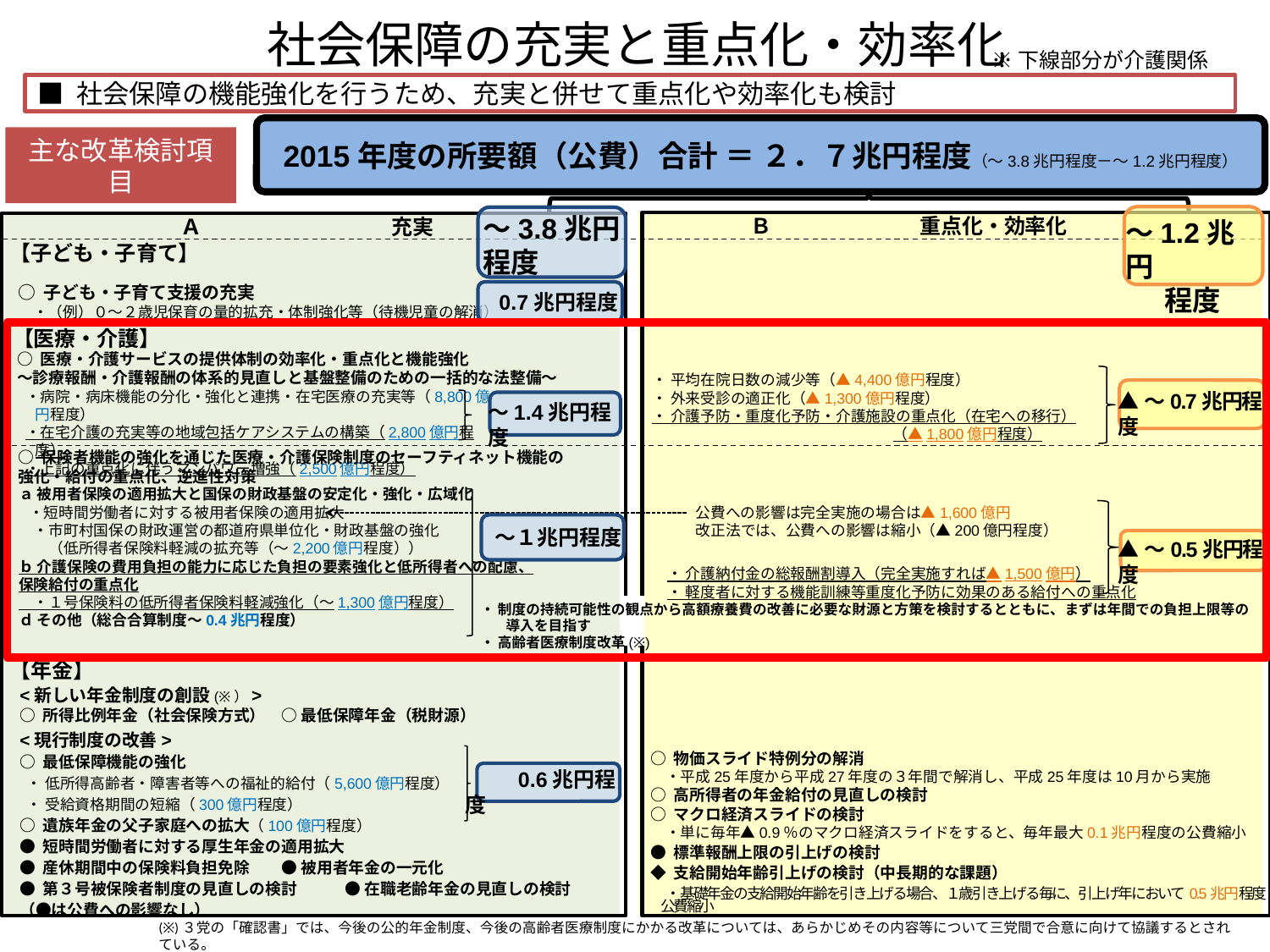

社会保障の充実と重点化・効率化
※下線部分が介護関係
■ 社会保障の機能強化を行うため、充実と併せて重点化や効率化も検討
2015年度の所要額（公費）合計 ＝ ２．７兆円程度（～3.8兆円程度－～1.2兆円程度）
主な改革検討項目
～3.8兆円程度

Ｂ　　　　　　　重点化・効率化
Ａ　　　　　　　　　充実
～1.2兆円
程度

【子ども・子育て】
○ 子ども・子育て支援の充実
　・（例）０～２歳児保育の量的拡充・体制強化等（待機児童の解消）

  0.7兆円程度
【医療・介護】

○ 医療・介護サービスの提供体制の効率化・重点化と機能強化
～診療報酬・介護報酬の体系的見直しと基盤整備のための一括的な法整備～
・ 平均在院日数の減少等（▲4,400億円程度）
・ 外来受診の適正化（▲1,300億円程度）
・ 介護予防・重度化予防・介護施設の重点化（在宅への移行）
                                                                      （▲1,800億円程度）

▲～0.7兆円程度
・病院・病床機能の分化・強化と連携・在宅医療の充実等（8,800億円程度）
・在宅介護の充実等の地域包括ケアシステムの構築（2,800億円程度）
・上記の重点化に伴うマンパワー増強（2,500億円程度）

～1.4兆円程度
○ 保険者機能の強化を通じた医療・介護保険制度のセーフティネット機能の
強化・給付の重点化、逆進性対策
ａ 被用者保険の適用拡大と国保の財政基盤の安定化・強化・広域化
  ・短時間労働者に対する被用者保険の適用拡大
　・市町村国保の財政運営の都道府県単位化・財政基盤の強化
　　（低所得者保険料軽減の拡充等（～2,200億円程度））
ｂ 介護保険の費用負担の能力に応じた負担の要素強化と低所得者への配慮、
保険給付の重点化
　・１号保険料の低所得者保険料軽減強化（～1,300億円程度）
ｄ その他（総合合算制度～0.4兆円程度）

公費への影響は完全実施の場合は▲1,600億円
改正法では、公費への影響は縮小（▲200億円程度）

～１兆円程度
▲～0.5兆円程度

・ 介護納付金の総報酬割導入（完全実施すれば▲1,500億円）
・ 軽度者に対する機能訓練等重度化予防に効果のある給付への重点化
・ 制度の持続可能性の観点から高額療養費の改善に必要な財源と方策を検討するとともに、まずは年間での負担上限等の導入を目指す
・ 高齢者医療制度改革(※)

【年金】
<新しい年金制度の創設(※）>
○ 所得比例年金（社会保険方式）　○ 最低保障年金（税財源）

<現行制度の改善>
○ 最低保障機能の強化
 ・ 低所得高齢者・障害者等への福祉的給付（5,600億円程度）
 ・ 受給資格期間の短縮（300億円程度）
○ 遺族年金の父子家庭への拡大（100億円程度）
● 短時間労働者に対する厚生年金の適用拡大
● 産休期間中の保険料負担免除　　● 被用者年金の一元化
● 第３号被保険者制度の見直しの検討　　　● 在職老齢年金の見直しの検討
（●は公費への影響なし）
○ 物価スライド特例分の解消
　・平成25年度から平成27年度の３年間で解消し、平成25年度は10月から実施
○ 高所得者の年金給付の見直しの検討
○ マクロ経済スライドの検討
　・単に毎年▲0.9％のマクロ経済スライドをすると、毎年最大0.1兆円程度の公費縮小
● 標準報酬上限の引上げの検討
◆ 支給開始年齢引上げの検討（中長期的な課題）
　・ 基礎年金の支給開始年齢を引き上げる場合、１歳引き上げる毎に、引上げ年において0.5兆円程度公費縮小

　　 0.6兆円程度

(※)３党の「確認書」では、今後の公的年金制度、今後の高齢者医療制度にかかる改革については、あらかじめその内容等について三党間で合意に向けて協議するとされている。